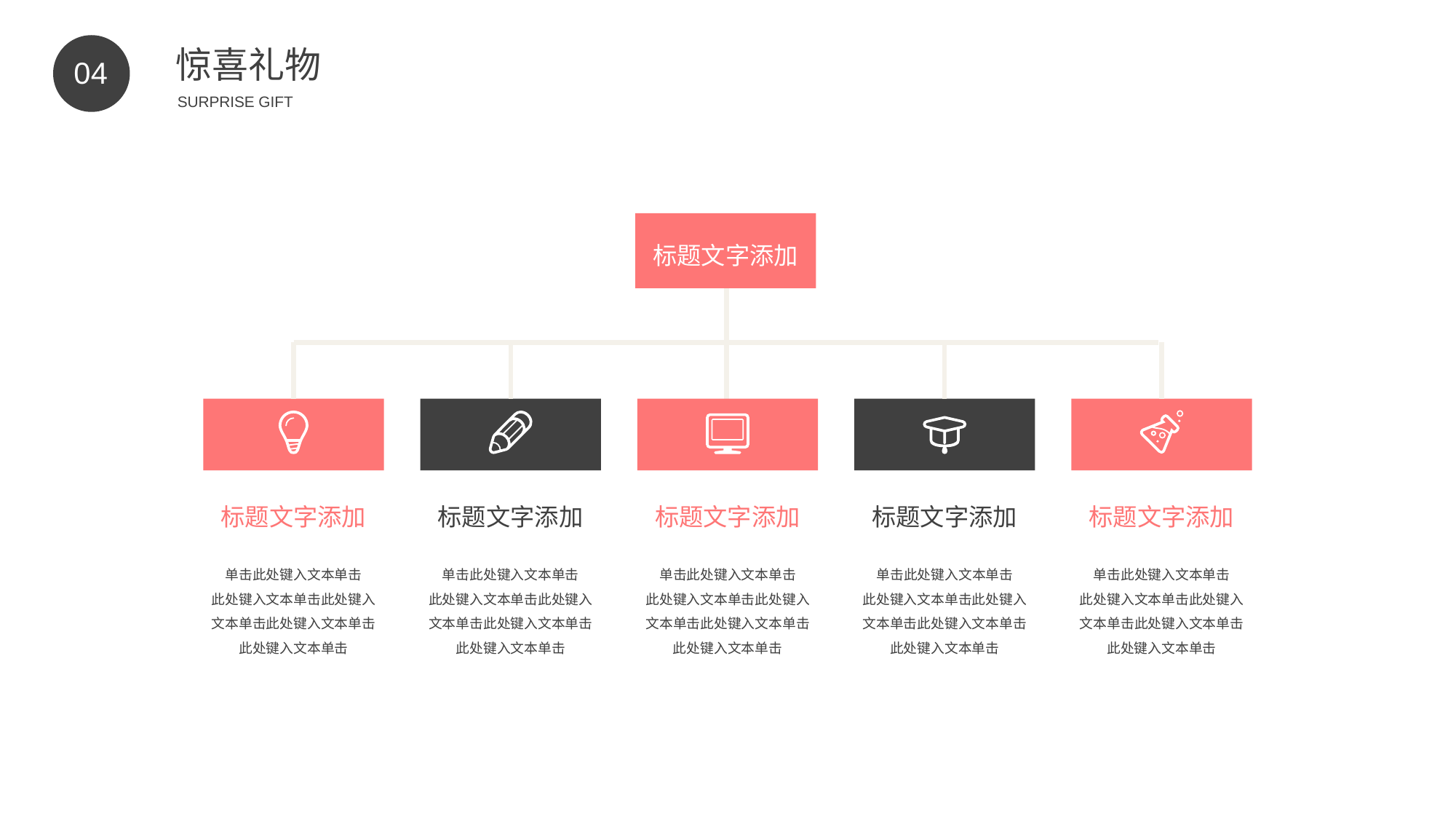

BY YUSHEN

惊喜礼物
04
SURPRISE GIFT
标题文字添加

标题文字添加
单击此处键入文本单击
此处键入文本单击此处键入文本单击此处键入文本单击此处键入文本单击

标题文字添加
单击此处键入文本单击
此处键入文本单击此处键入文本单击此处键入文本单击此处键入文本单击

标题文字添加
单击此处键入文本单击
此处键入文本单击此处键入文本单击此处键入文本单击此处键入文本单击

标题文字添加
单击此处键入文本单击
此处键入文本单击此处键入文本单击此处键入文本单击此处键入文本单击

标题文字添加
单击此处键入文本单击
此处键入文本单击此处键入文本单击此处键入文本单击此处键入文本单击